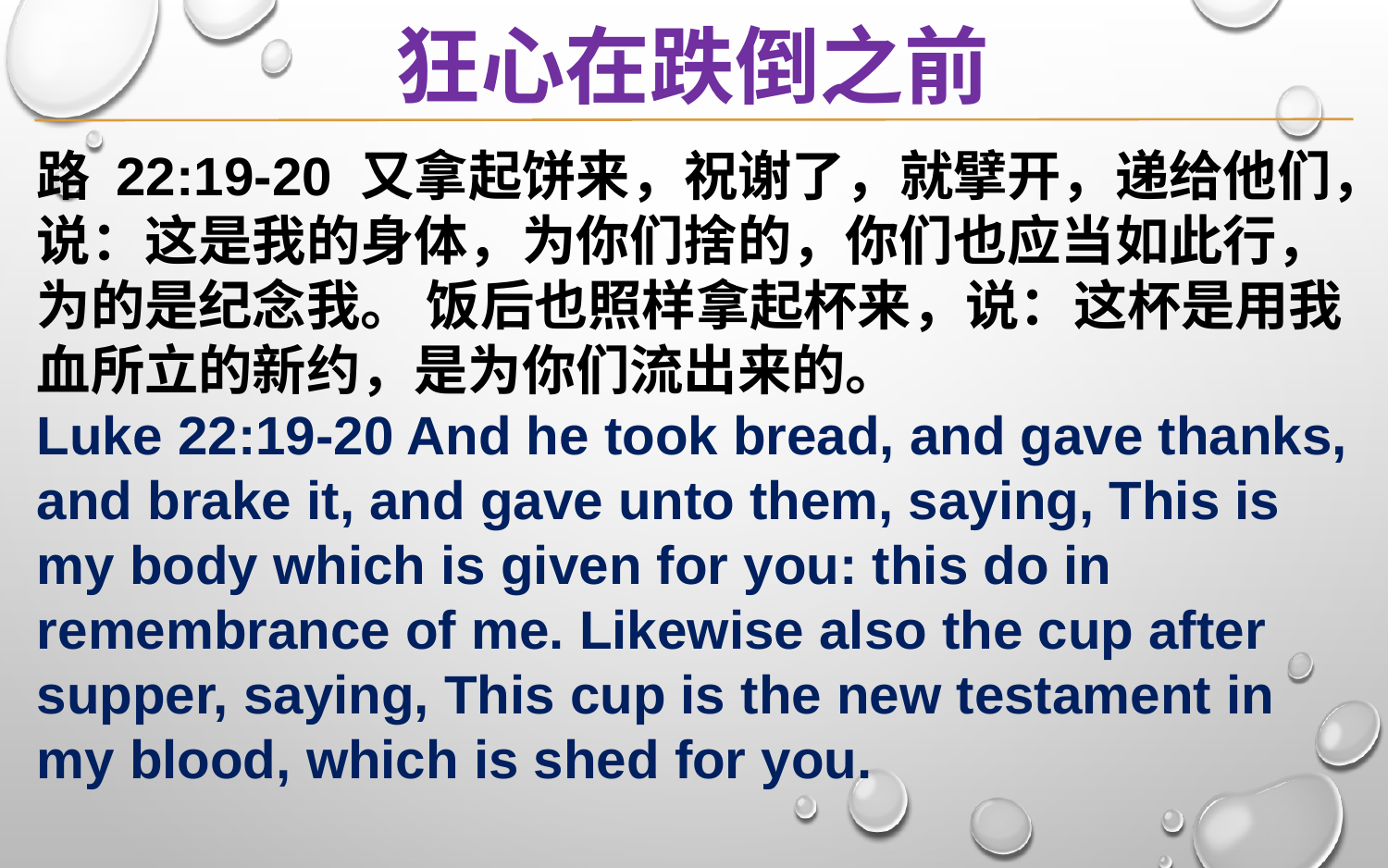

狂心在跌倒之前
路 22:19-20 又拿起饼来，祝谢了，就擘开，递给他们，说：这是我的身体，为你们捨的，你们也应当如此行，为的是纪念我。 饭后也照样拿起杯来，说：这杯是用我血所立的新约，是为你们流出来的。
Luke 22:19-20 And he took bread, and gave thanks, and brake it, and gave unto them, saying, This is my body which is given for you: this do in remembrance of me. Likewise also the cup after supper, saying, This cup is the new testament in my blood, which is shed for you.